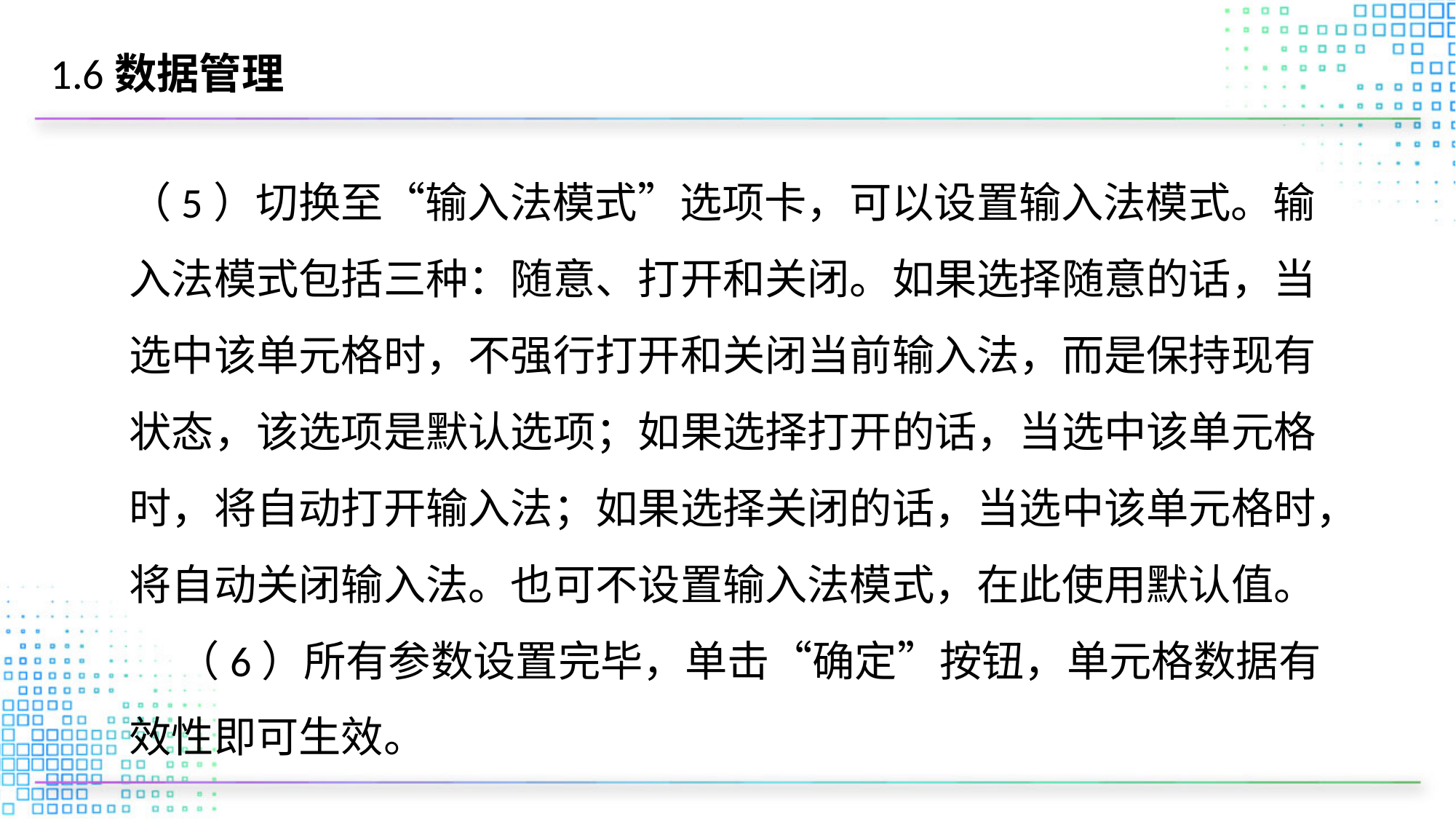

# 1.6数据管理
（5）切换至“输入法模式”选项卡，可以设置输入法模式。输入法模式包括三种：随意、打开和关闭。如果选择随意的话，当选中该单元格时，不强行打开和关闭当前输入法，而是保持现有状态，该选项是默认选项；如果选择打开的话，当选中该单元格时，将自动打开输入法；如果选择关闭的话，当选中该单元格时，将自动关闭输入法。也可不设置输入法模式，在此使用默认值。
    （6）所有参数设置完毕，单击“确定”按钮，单元格数据有效性即可生效。